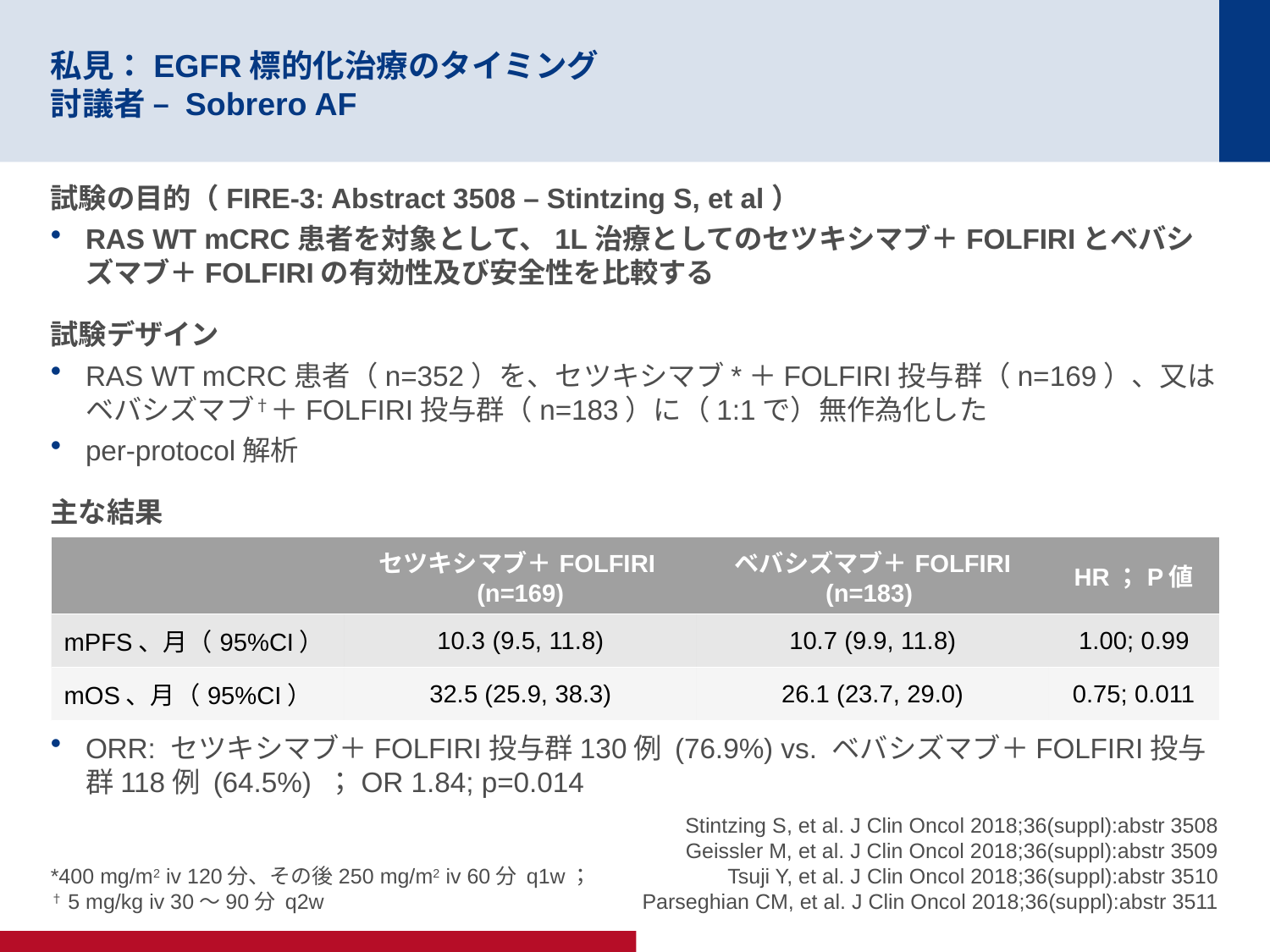

# 私見：EGFR標的化治療のタイミング 討議者 – Sobrero AF
試験の目的（FIRE-3: Abstract 3508 – Stintzing S, et al）
RAS WT mCRC患者を対象として、1L治療としてのセツキシマブ＋FOLFIRIとベバシズマブ＋FOLFIRIの有効性及び安全性を比較する
試験デザイン
RAS WT mCRC患者（n=352）を、セツキシマブ*＋FOLFIRI投与群（n=169）、又はベバシズマブ†＋FOLFIRI投与群（n=183）に（1:1で）無作為化した
per-protocol解析
主な結果

ORR: セツキシマブ＋FOLFIRI投与群130例 (76.9%) vs. ベバシズマブ＋FOLFIRI投与群118例 (64.5%) ；OR 1.84; p=0.014
|  | セツキシマブ＋FOLFIRI (n=169) | ベバシズマブ＋FOLFIRI (n=183) | HR；P値 |
| --- | --- | --- | --- |
| mPFS、月（95%CI） | 10.3 (9.5, 11.8) | 10.7 (9.9, 11.8) | 1.00; 0.99 |
| mOS、月（95%CI） | 32.5 (25.9, 38.3) | 26.1 (23.7, 29.0) | 0.75; 0.011 |
*400 mg/m2 iv 120分、その後250 mg/m2 iv 60分 q1w；
†5 mg/kg iv 30～90分 q2w
Stintzing S, et al. J Clin Oncol 2018;36(suppl):abstr 3508
Geissler M, et al. J Clin Oncol 2018;36(suppl):abstr 3509
Tsuji Y, et al. J Clin Oncol 2018;36(suppl):abstr 3510
Parseghian CM, et al. J Clin Oncol 2018;36(suppl):abstr 3511